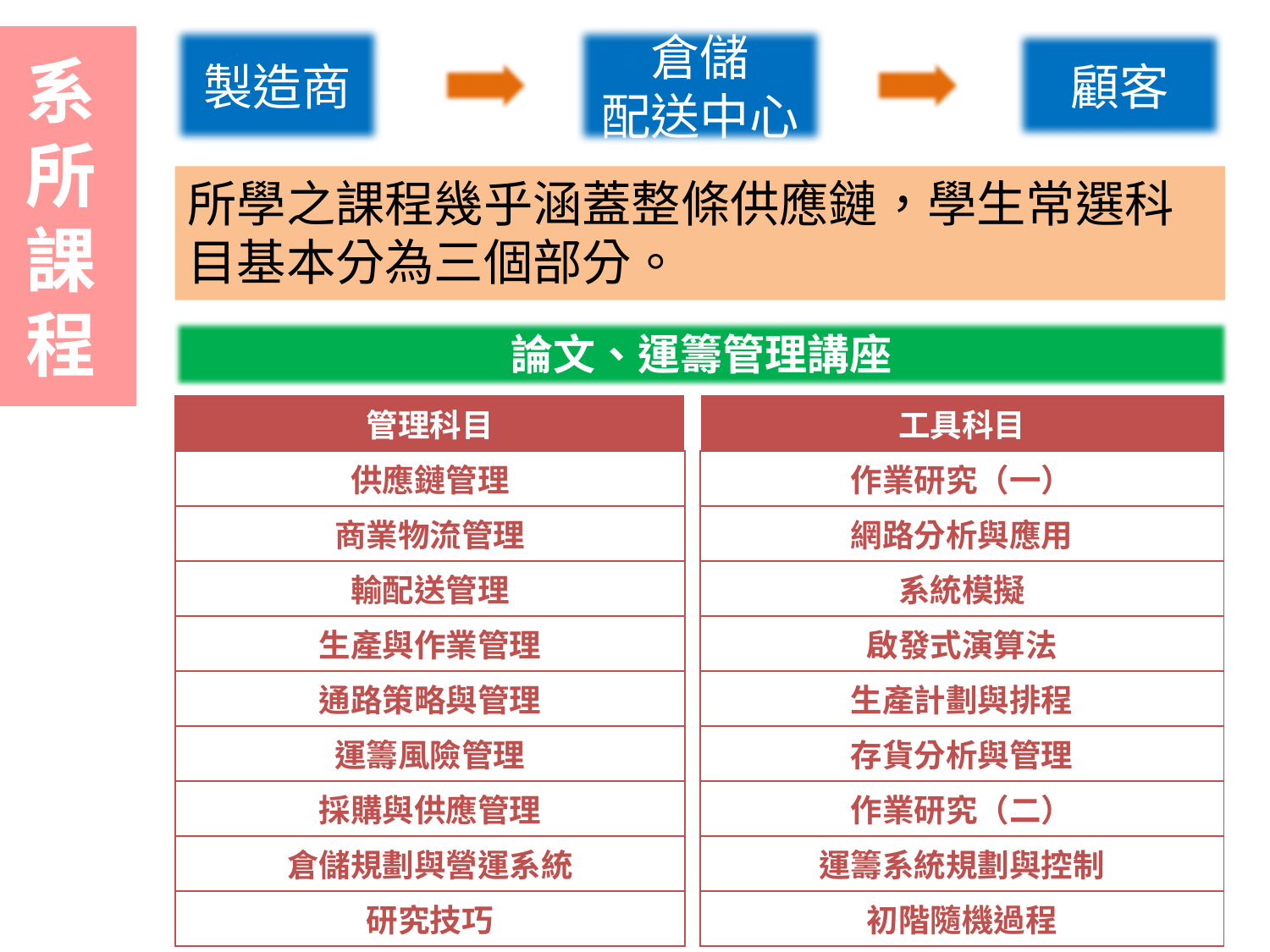

製造商
# 系所課程
倉儲
配送中心
顧客

所學之課程幾乎涵蓋整條供應鏈，學生常選科目基本分為三個部分。
論文、運籌管理講座
| 工具科目 |
| --- |
| 作業研究（一） |
| 網路分析與應用 |
| 系統模擬 |
| 啟發式演算法 |
| 生產計劃與排程 |
| 存貨分析與管理 |
| 作業研究（二） |
| 運籌系統規劃與控制 |
| 初階隨機過程 |
| 管理科目 |
| --- |
| 供應鏈管理 |
| 商業物流管理 |
| 輸配送管理 |
| 生產與作業管理 |
| 通路策略與管理 |
| 運籌風險管理 |
| 採購與供應管理 |
| 倉儲規劃與營運系統 |
| 研究技巧 |